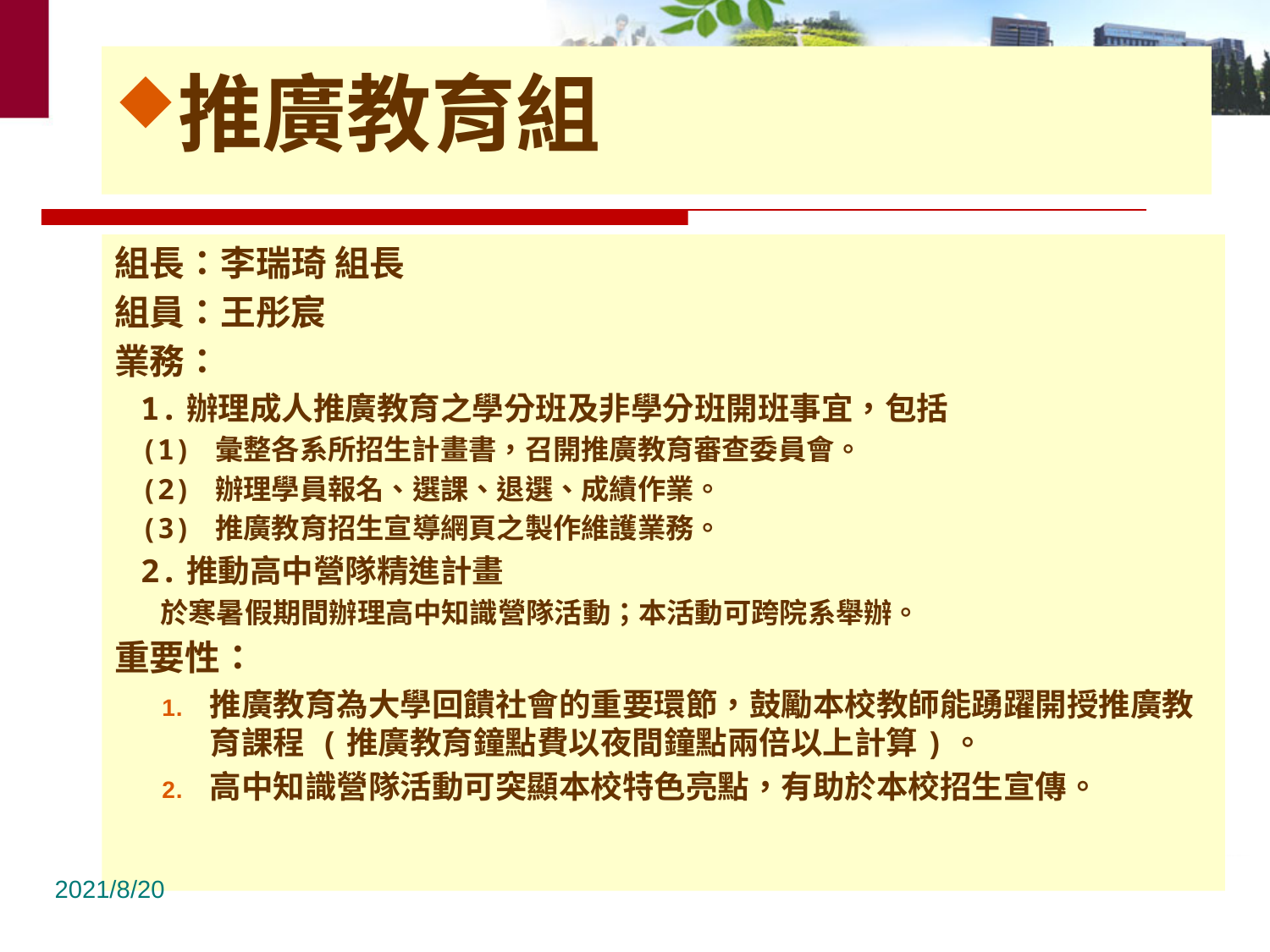

推廣教育組
組長：李瑞琦 組長
組員：王彤宸
業務：
1.辦理成人推廣教育之學分班及非學分班開班事宜，包括
(1) 彙整各系所招生計畫書，召開推廣教育審查委員會。
(2) 辦理學員報名、選課、退選、成績作業。
(3) 推廣教育招生宣導網頁之製作維護業務。
2.推動高中營隊精進計畫
  於寒暑假期間辦理高中知識營隊活動；本活動可跨院系舉辦。
重要性：
推廣教育為大學回饋社會的重要環節，鼓勵本校教師能踴躍開授推廣教育課程 (推廣教育鐘點費以夜間鐘點兩倍以上計算)。
高中知識營隊活動可突顯本校特色亮點，有助於本校招生宣傳。

2021/8/20